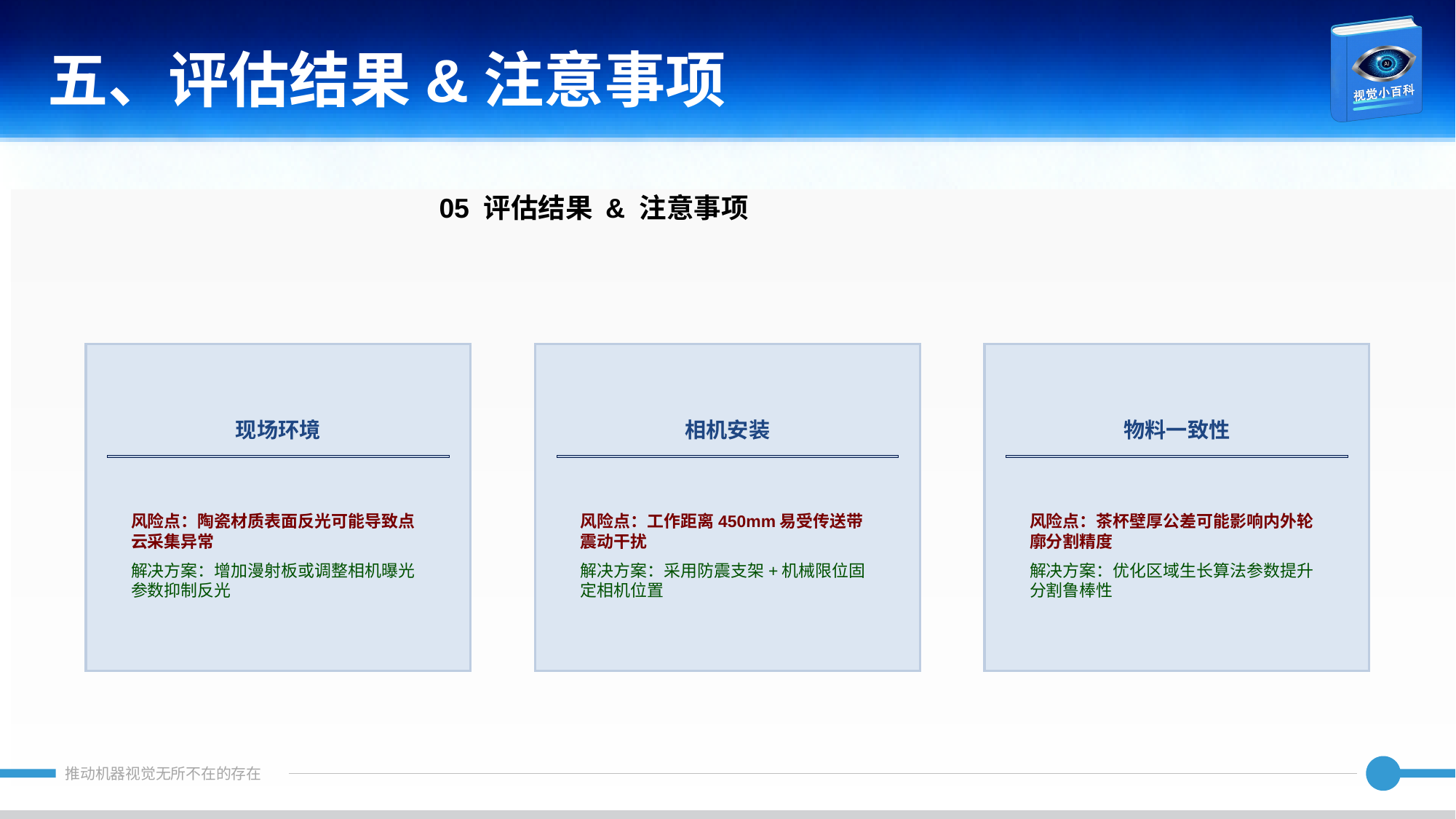

五、评估结果&注意事项

05 评估结果 & 注意事项

现场环境

相机安装

物料一致性

风险点：陶瓷材质表面反光可能导致点云采集异常
解决方案：增加漫射板或调整相机曝光参数抑制反光

风险点：工作距离450mm易受传送带震动干扰
解决方案：采用防震支架+机械限位固定相机位置

风险点：茶杯壁厚公差可能影响内外轮廓分割精度
解决方案：优化区域生长算法参数提升分割鲁棒性
10